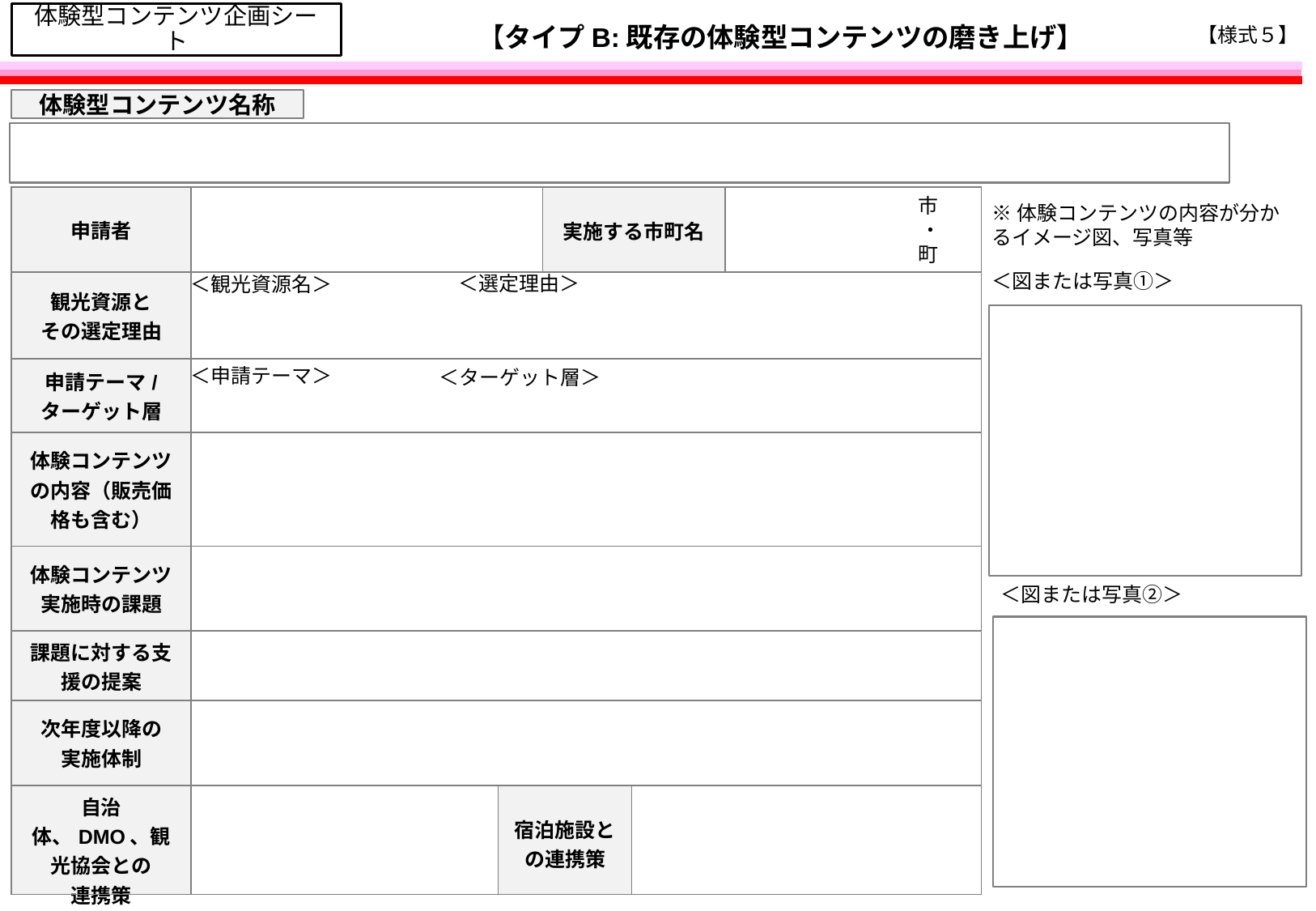

体験型コンテンツ企画シート
# 【タイプB:既存の体験型コンテンツの磨き上げ】
【様式５】
体験型コンテンツ名称

市
・
町
| 申請者 |  |  | 実施する市町名 |  |  |
| --- | --- | --- | --- | --- | --- |
| 観光資源と その選定理由 |  |  |  |  |  |
| 申請テーマ/ ターゲット層 |  |  |  |  |  |
| 体験コンテンツの内容（販売価格も含む） |  |  |  |  |  |
| 体験コンテンツ実施時の課題 |  |  |  |  |  |
| 課題に対する支援の提案 |  |  |  |  |  |
| 次年度以降の 実施体制 |  |  |  |  |  |
| 自治体、DMO、観光協会との 連携策 |  | 宿泊施設との連携策 |  |  |  |
※体験コンテンツの内容が分かるイメージ図、写真等
＜図または写真①＞
＜選定理由＞
＜観光資源名＞

＜申請テーマ＞
＜ターゲット層＞
＜図または写真②＞